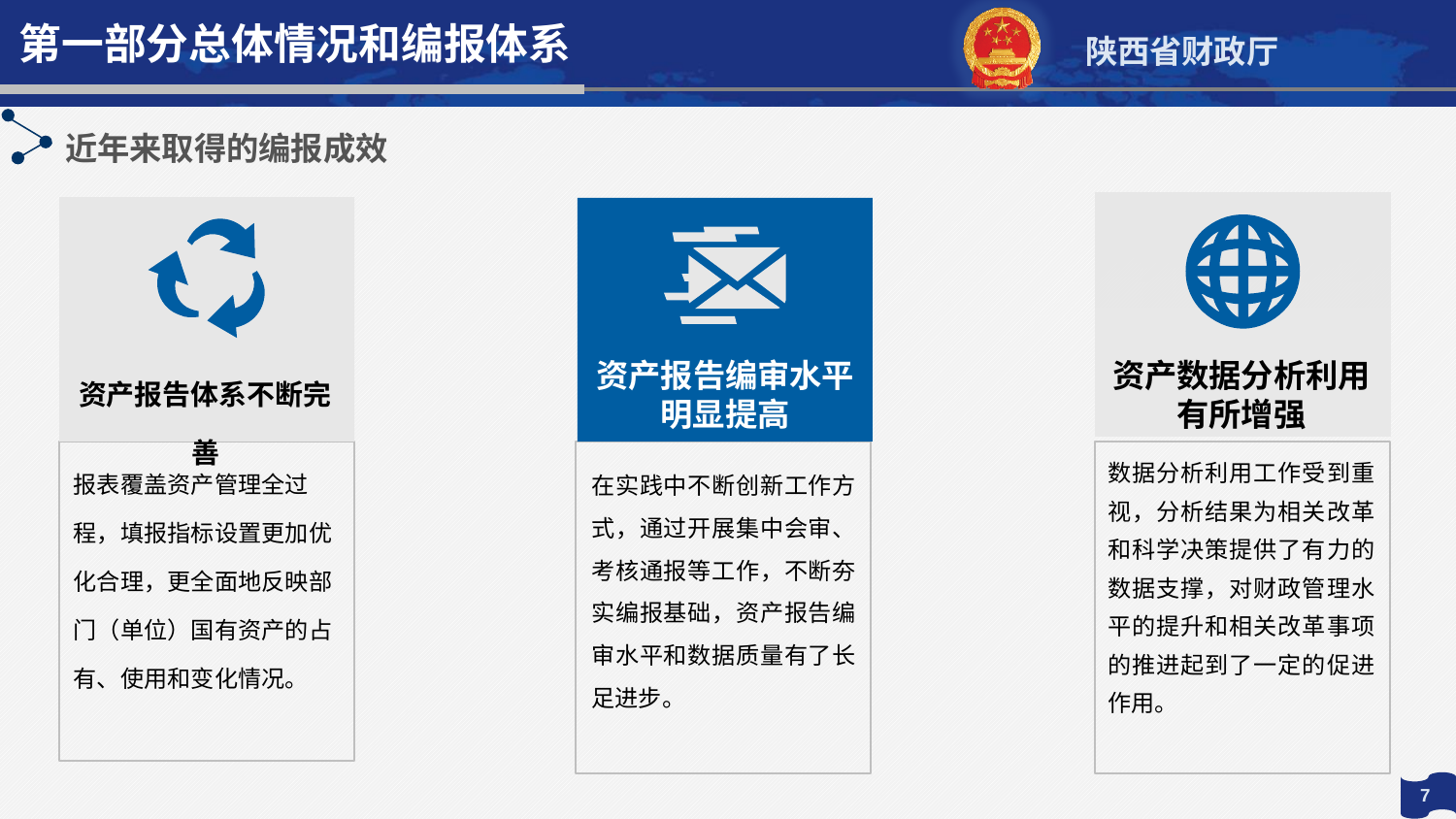

第一部分总体情况和编报体系

近年来取得的编报成效

资产数据分析利用有所增强

资产报告体系不断完善

资产报告编审水平明显提高

报表覆盖资产管理全过程，填报指标设置更加优化合理，更全面地反映部门（单位）国有资产的占有、使用和变化情况。

数据分析利用工作受到重视，分析结果为相关改革和科学决策提供了有力的数据支撑，对财政管理水平的提升和相关改革事项的推进起到了一定的促进作用。

在实践中不断创新工作方式，通过开展集中会审、考核通报等工作，不断夯实编报基础，资产报告编审水平和数据质量有了长足进步。